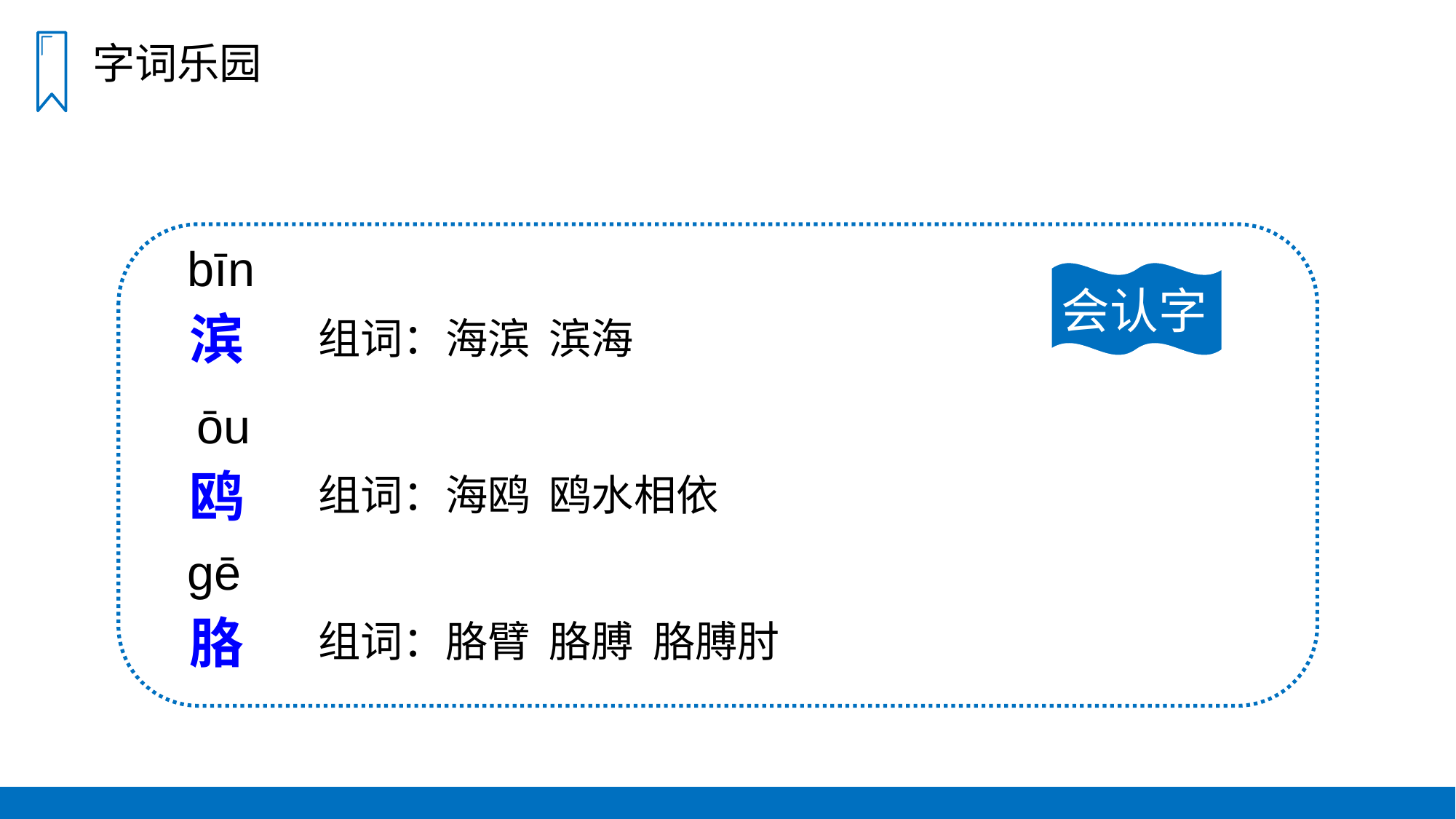

字词乐园

bīn
会认字
滨
组词：海滨  滨海
ōu
鸥
组词：海鸥  鸥水相依
gē
胳
组词：胳臂  胳膊  胳膊肘